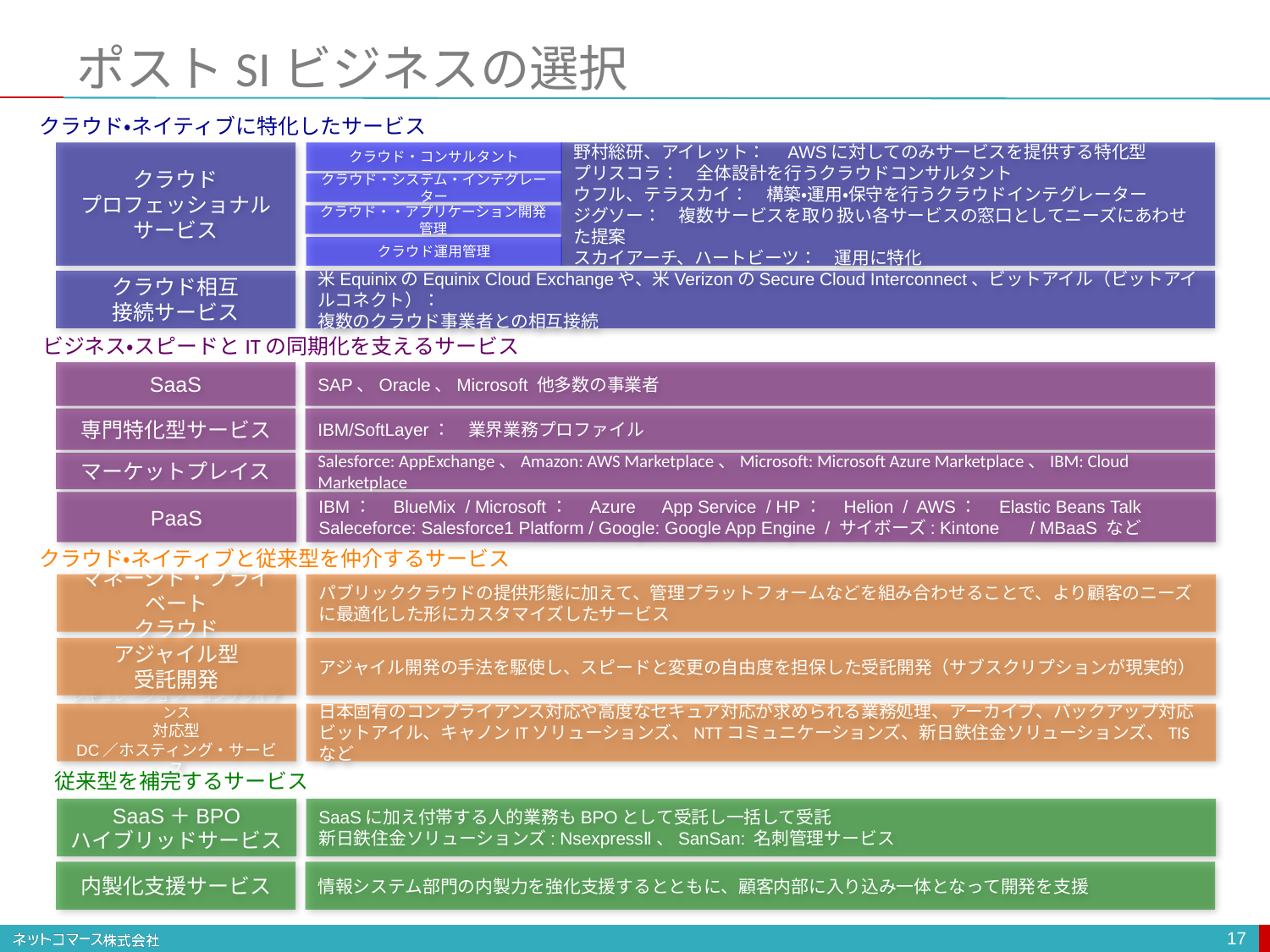

# ポストSIビジネスの選択
クラウド・ネイティブに特化したサービス
クラウド
プロフェッショナル
サービス
クラウド・コンサルタント
野村総研、アイレット：　AWSに対してのみサービスを提供する特化型
プリスコラ：　全体設計を行うクラウドコンサルタント
ウフル、テラスカイ：　構築・運用・保守を行うクラウドインテグレーター
ジグソー：　複数サービスを取り扱い各サービスの窓口としてニーズにあわせた提案
スカイアーチ、ハートビーツ：　運用に特化
クラウド・システム・インテグレーター
クラウド・・アプリケーション開発管理
クラウド運用管理
クラウド相互
接続サービス
米EquinixのEquinix Cloud Exchangeや、米VerizonのSecure Cloud Interconnect、ビットアイル（ビットアイルコネクト）：
複数のクラウド事業者との相互接続
ビジネス・スピードとITの同期化を支えるサービス
SaaS
SAP、Oracle、Microsoft 他多数の事業者
専門特化型サービス
IBM/SoftLayer：　業界業務プロファイル
マーケットプレイス
Salesforce: AppExchange、Amazon: AWS Marketplace、Microsoft: Microsoft Azure Marketplace、IBM: Cloud Marketplace
PaaS
IBM：　BlueMix  / Microsoft：　Azure　App Service  / HP：　Helion  /  AWS：　Elastic Beans Talk
Saleceforce: Salesforce1 Platform / Google: Google App Engine  / サイボーズ: Kintone 　/ MBaaS など
クラウド・ネイティブと従来型を仲介するサービス
マネージド・プライベート
クラウド
パブリッククラウドの提供形態に加えて、管理プラットフォームなどを組み合わせることで、より顧客のニーズに最適化した形にカスタマイズしたサービス
アジャイル型
受託開発
アジャイル開発の手法を駆使し、スピードと変更の自由度を担保した受託開発（サブスクリプションが現実的）
レギュレーション／コンプライアンス
対応型
DC／ホスティング・サービス
日本固有のコンプライアンス対応や高度なセキュア対応が求められる業務処理、アーカイブ、バックアップ対応
ビットアイル、キャノンITソリューションズ、NTTコミュニケーションズ、新日鉄住金ソリューションズ、TISなど
従来型を補完するサービス
SaaS＋BPO
ハイブリッドサービス
SaaSに加え付帯する人的業務もBPOとして受託し一括して受託
新日鉄住金ソリューションズ: NsexpressⅡ、SanSan: 名刺管理サービス
内製化支援サービス
情報システム部門の内製力を強化支援するとともに、顧客内部に入り込み一体となって開発を支援
17